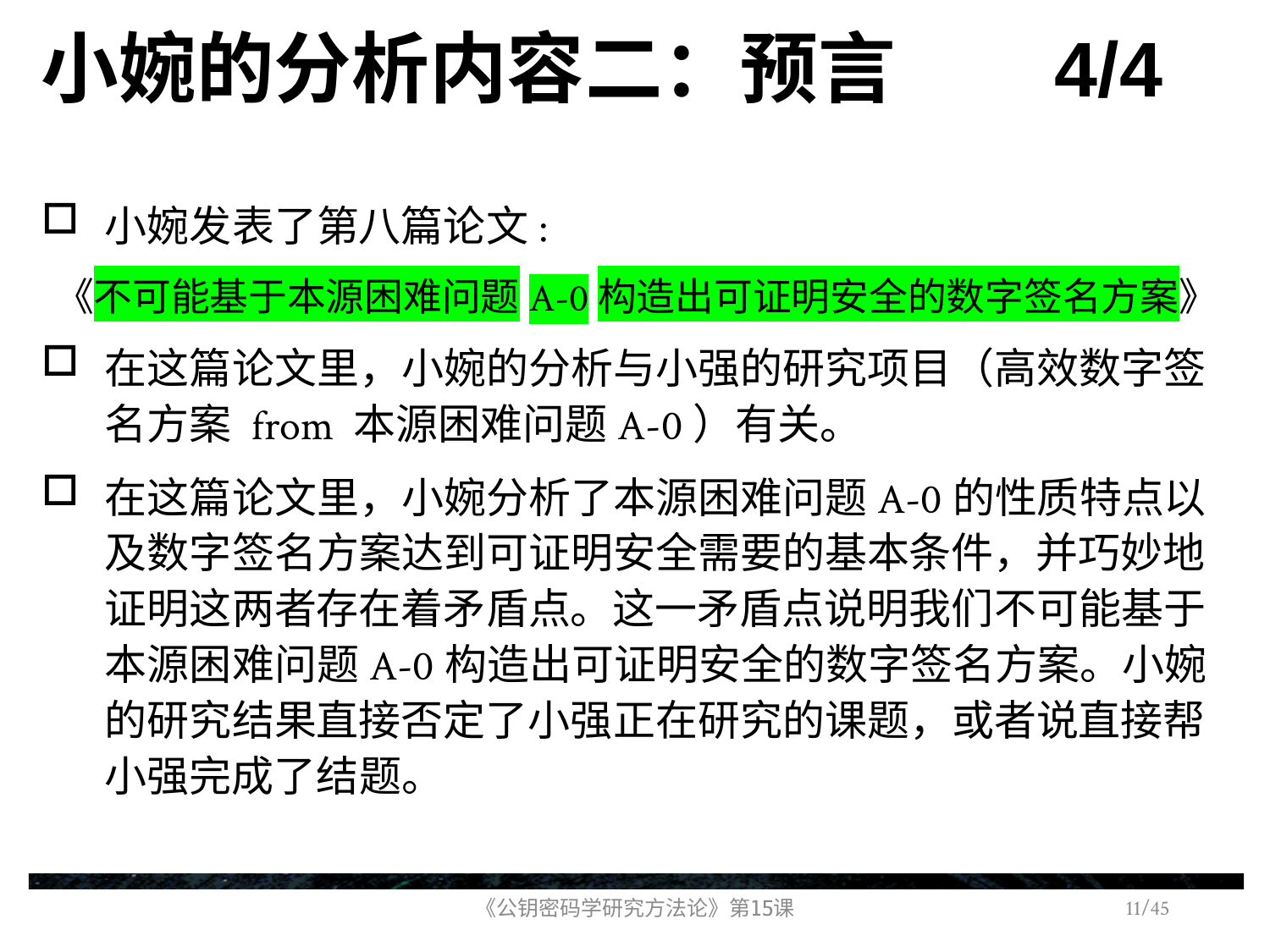

# 小婉的分析内容二：预言        4/4
小婉发表了第八篇论文:
《不可能基于本源困难问题A-0构造出可证明安全的数字签名方案》
在这篇论文里，小婉的分析与小强的研究项目（高效数字签名方案 from 本源困难问题A-0）有关。
在这篇论文里，小婉分析了本源困难问题A-0的性质特点以及数字签名方案达到可证明安全需要的基本条件，并巧妙地证明这两者存在着矛盾点。这一矛盾点说明我们不可能基于本源困难问题A-0构造出可证明安全的数字签名方案。小婉的研究结果直接否定了小强正在研究的课题，或者说直接帮小强完成了结题。
《公钥密码学研究方法论》第15课
11/45